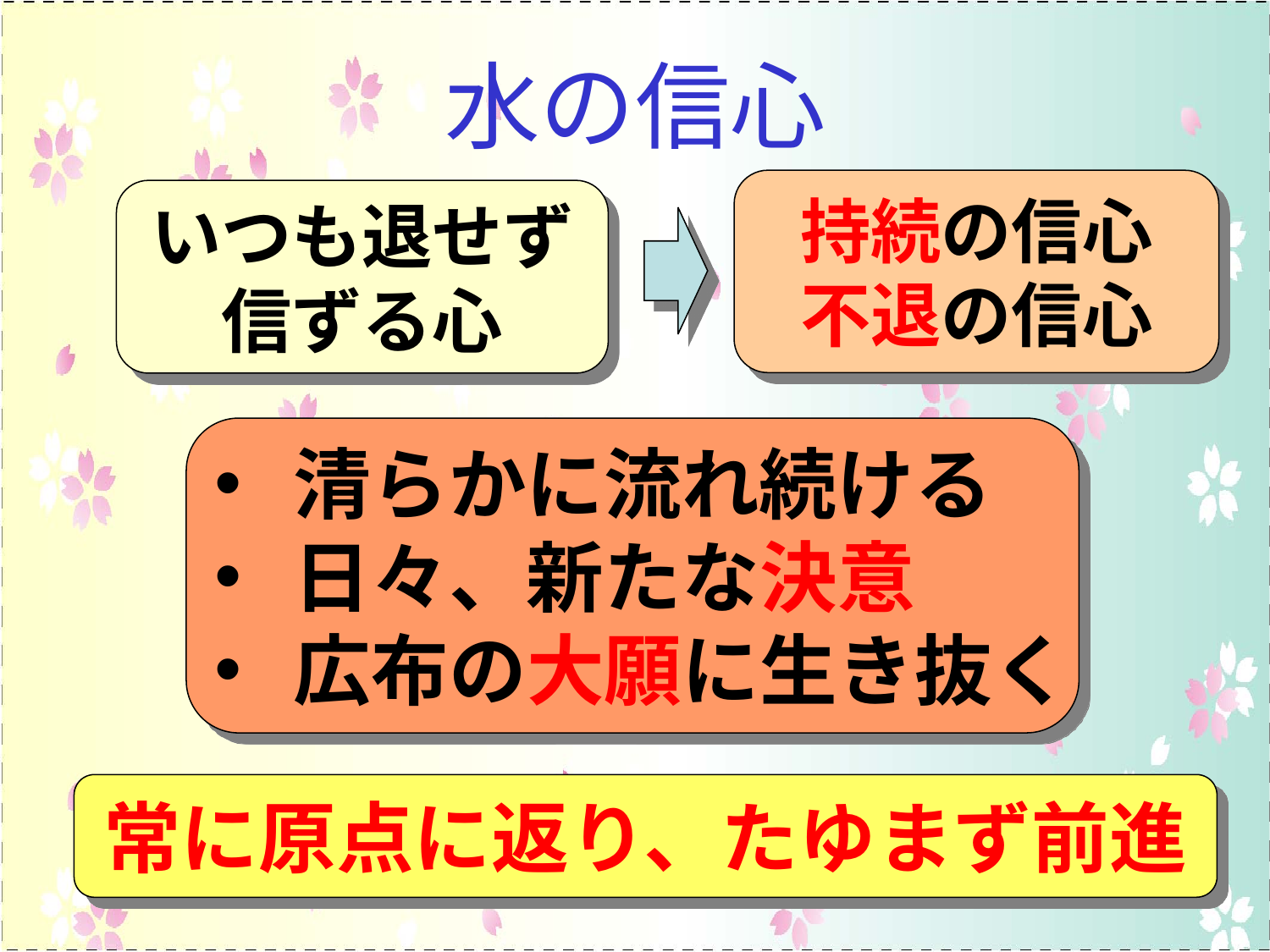

# 水の信心
持続の信心
不退の信心
いつも退せず
信ずる心

清らかに流れ続ける
日々、新たな決意
広布の大願に生き抜く
常に原点に返り、たゆまず前進